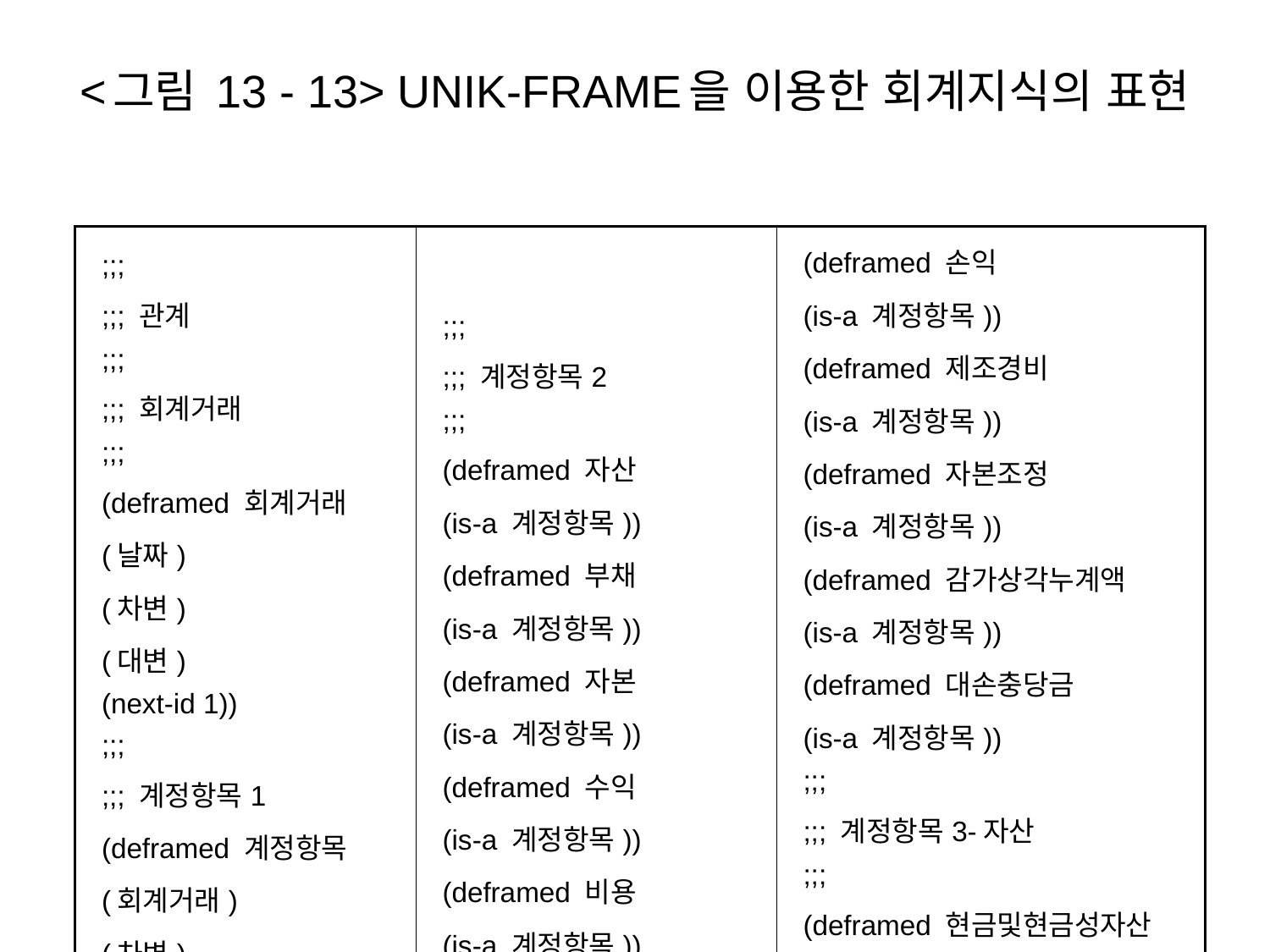

# <그림 13 - 13> UNIK-FRAME을 이용한 회계지식의 표현
| ;;; ;;; 관계 ;;; ;;; 회계거래 ;;; (deframed 회계거래 (날짜) (차변) (대변) (next-id 1)) ;;; ;;; 계정항목1 (deframed 계정항목 (회계거래) (차변) (금액)) | ;;; ;;; 계정항목2 ;;; (deframed 자산 (is-a 계정항목)) (deframed 부채 (is-a 계정항목)) (deframed 자본 (is-a 계정항목)) (deframed 수익 (is-a 계정항목)) (deframed 비용 (is-a 계정항목)) | (deframed 손익 (is-a 계정항목)) (deframed 제조경비 (is-a 계정항목)) (deframed 자본조정 (is-a 계정항목)) (deframed 감가상각누계액 (is-a 계정항목)) (deframed 대손충당금 (is-a 계정항목)) ;;; ;;; 계정항목3-자산 ;;; (deframed 현금및현금성자산 (is-a 자산) (next-id1)) |
| --- | --- | --- |